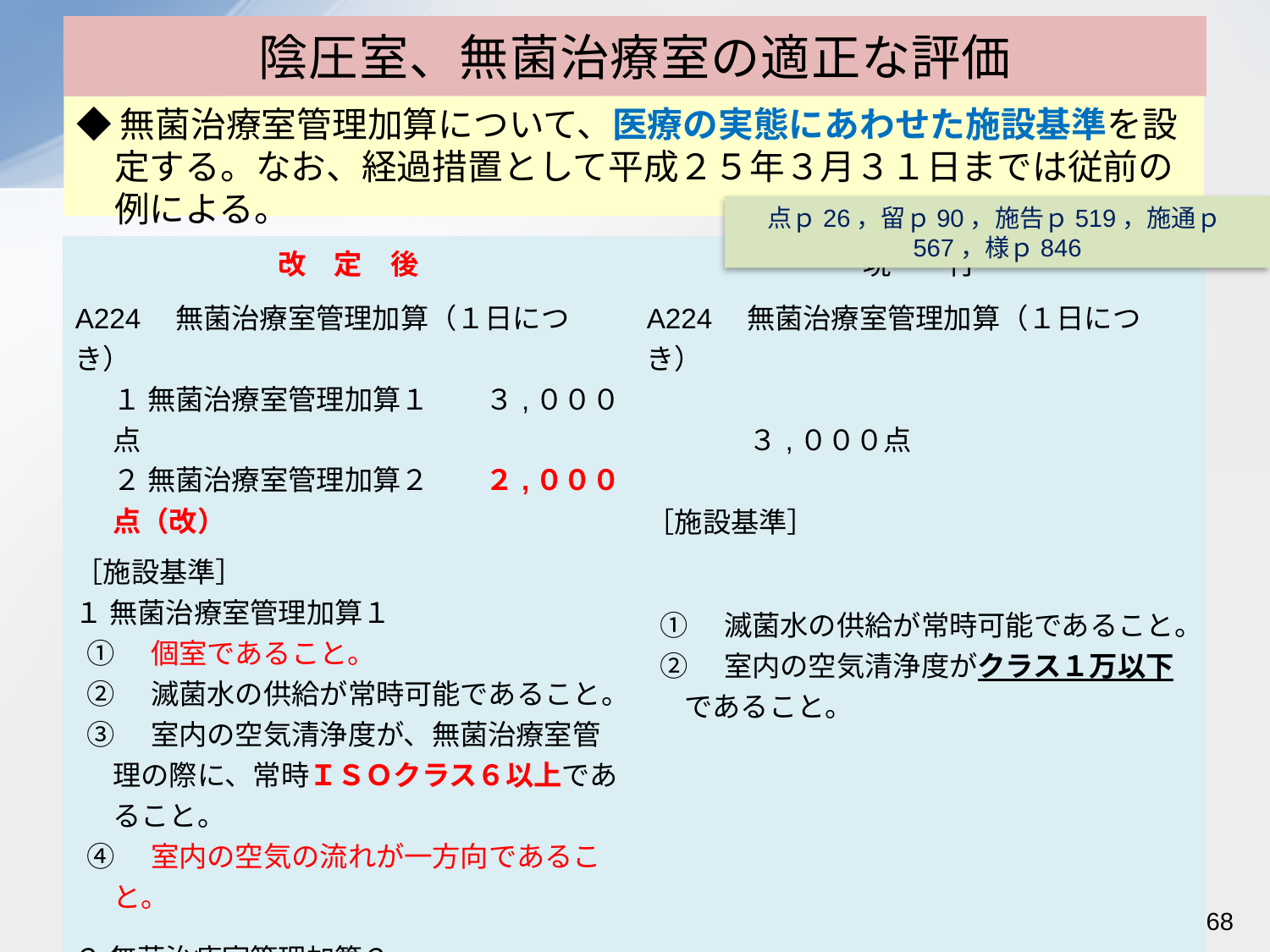

# 陰圧室、無菌治療室の適正な評価
◆無菌治療室管理加算について、医療の実態にあわせた施設基準を設定する。なお、経過措置として平成２５年３月３１日までは従前の例による。
点ｐ26，留ｐ90，施告ｐ519，施通ｐ567，様ｐ846
| 改　定　後 | 現　　行 |
| --- | --- |
| A224　無菌治療室管理加算（１日につき） １ 無菌治療室管理加算１　　３,０００点 ２ 無菌治療室管理加算２　　２,０００点（改） ［施設基準］ １ 無菌治療室管理加算１ ①　個室であること。 ②　滅菌水の供給が常時可能であること。 ③　室内の空気清浄度が、無菌治療室管理の際に、常時ＩＳＯクラス６以上であること。 ④　室内の空気の流れが一方向であること。 ２ 無菌治療室管理加算２ ①　滅菌水の供給が常時可能であること。 ②　室内の空気清浄度が、無菌治療室管理の際に、常時ＩＳＯクラス７以上であること。 | A224　無菌治療室管理加算（１日につき） 　　　　　　　　　　　　　　　　　３,０００点 ［施設基準］ ①　滅菌水の供給が常時可能であること。 ②　室内の空気清浄度がクラス１万以下であること。 |
［経過措置］
現在、この加算を算定している医療機関は、平成２５年３月３１日までは無菌治療室管理加算１を算定できる。
168